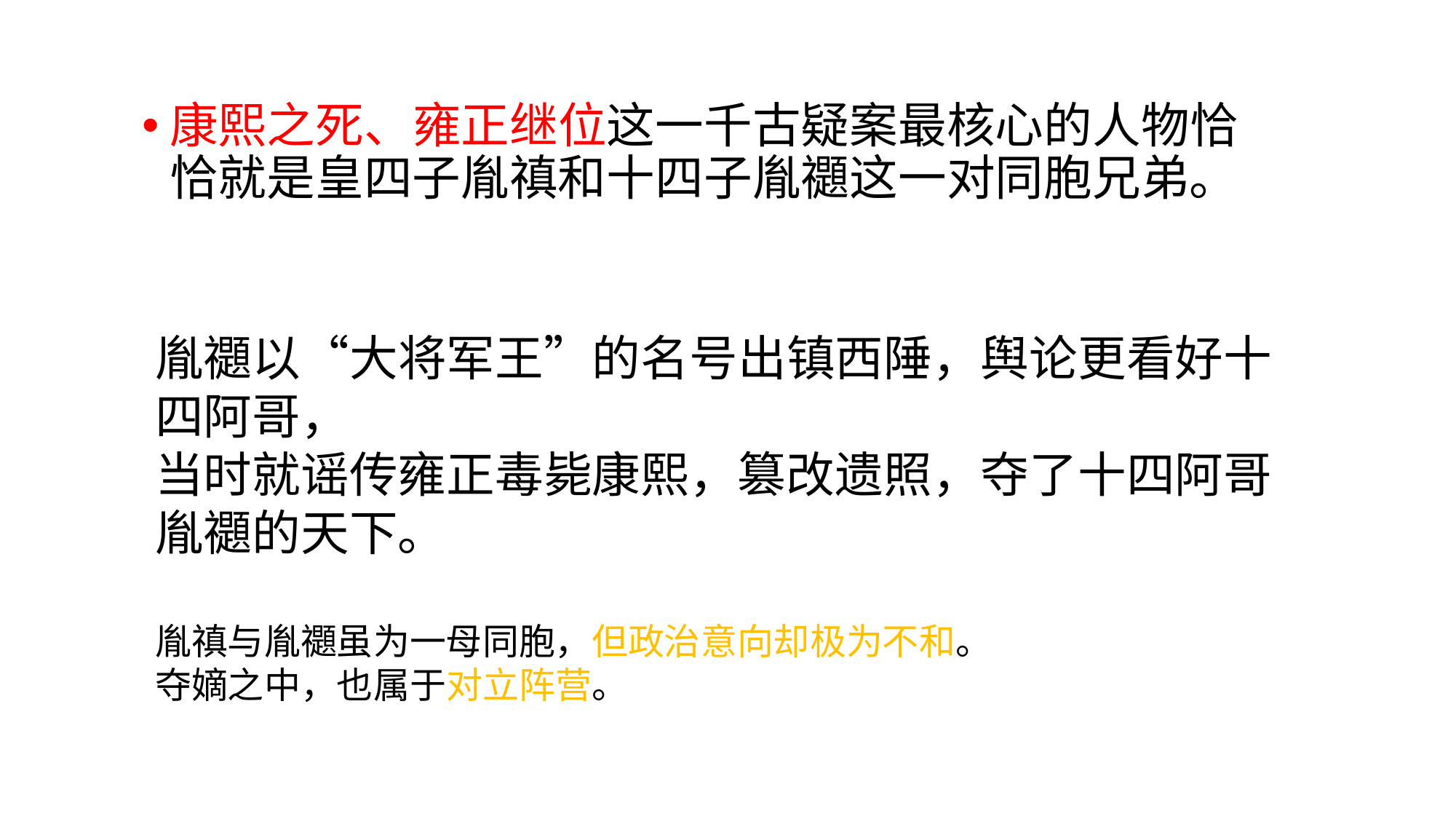

康熙之死、雍正继位这一千古疑案最核心的人物恰恰就是皇四子胤禛和十四子胤禵这一对同胞兄弟。
胤禵以“大将军王”的名号出镇西陲，舆论更看好十四阿哥，
当时就谣传雍正毒毙康熙，篡改遗照，夺了十四阿哥胤禵的天下。

胤禛与胤禵虽为一母同胞，但政治意向却极为不和。
夺嫡之中，也属于对立阵营。